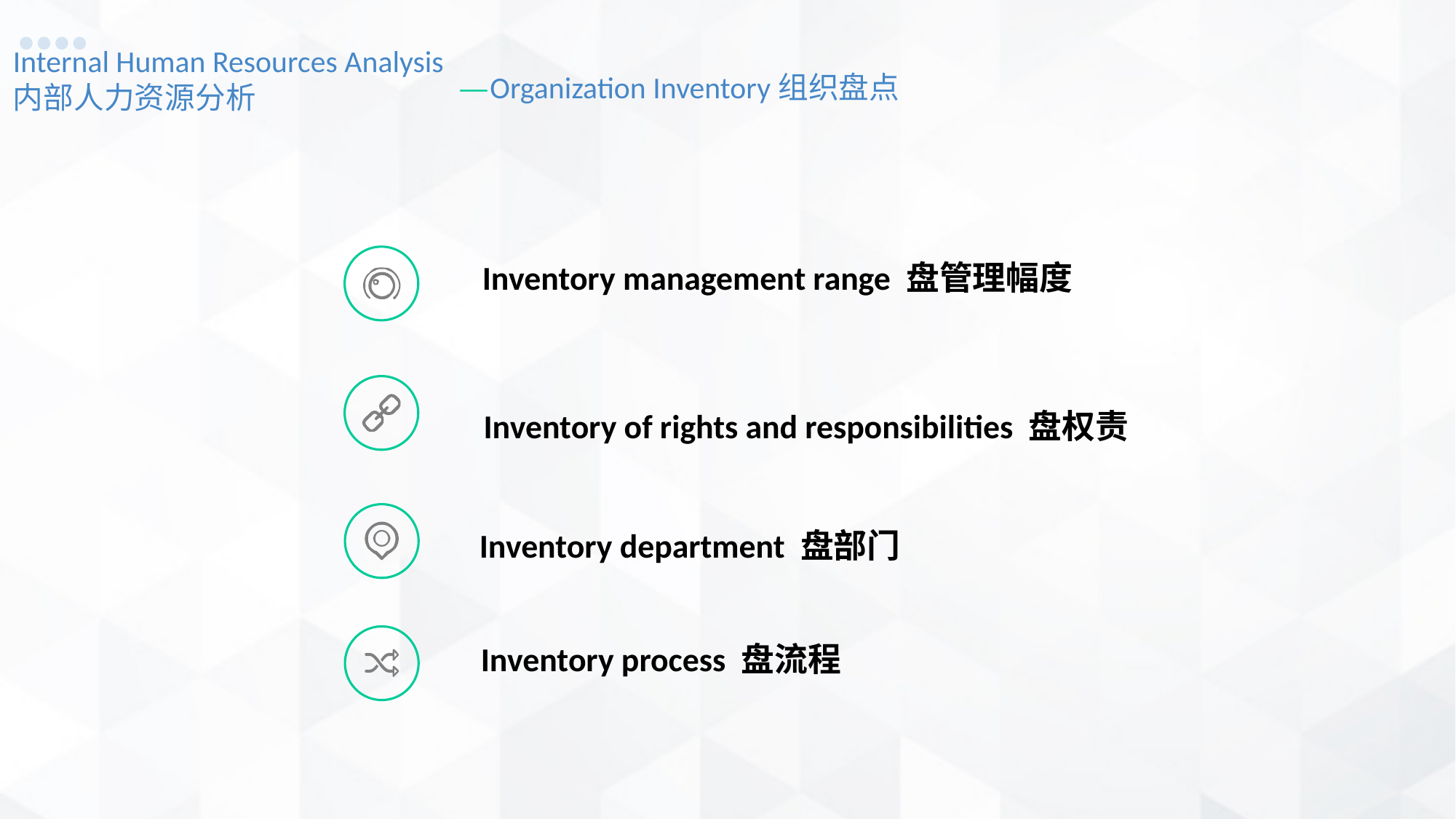

Internal Human Resources Analysis
内部人力资源分析

Organization Inventory组织盘点
—

Inventory management range 盘管理幅度

Inventory of rights and responsibilities 盘权责

Inventory department 盘部门

Inventory process 盘流程